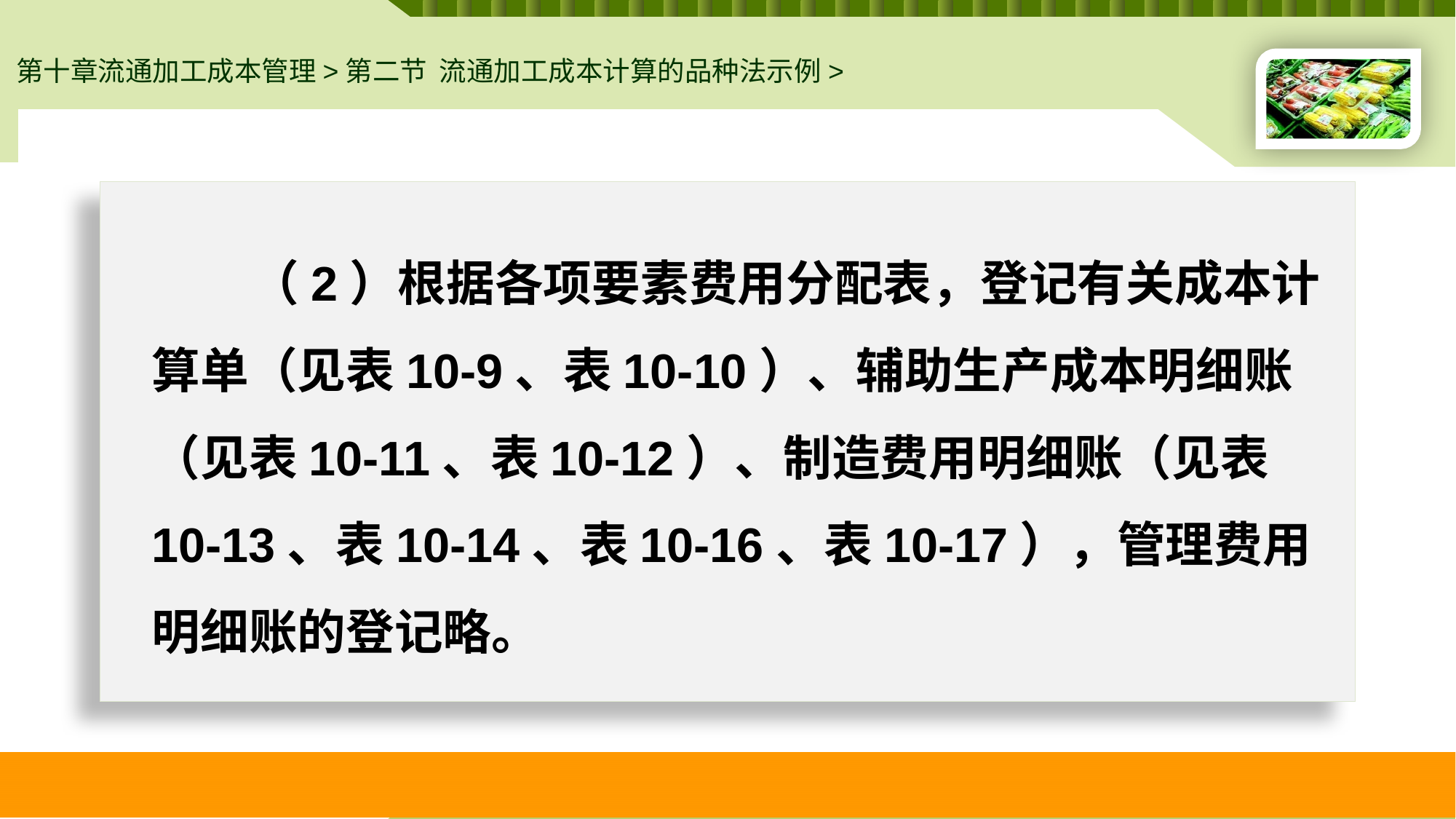

第十章流通加工成本管理>第二节  流通加工成本计算的品种法示例>
（2）根据各项要素费用分配表，登记有关成本计算单（见表10-9、表10-10）、辅助生产成本明细账（见表10-11、表10-12）、制造费用明细账（见表10-13、表10-14、表10-16、表10-17），管理费用明细账的登记略。